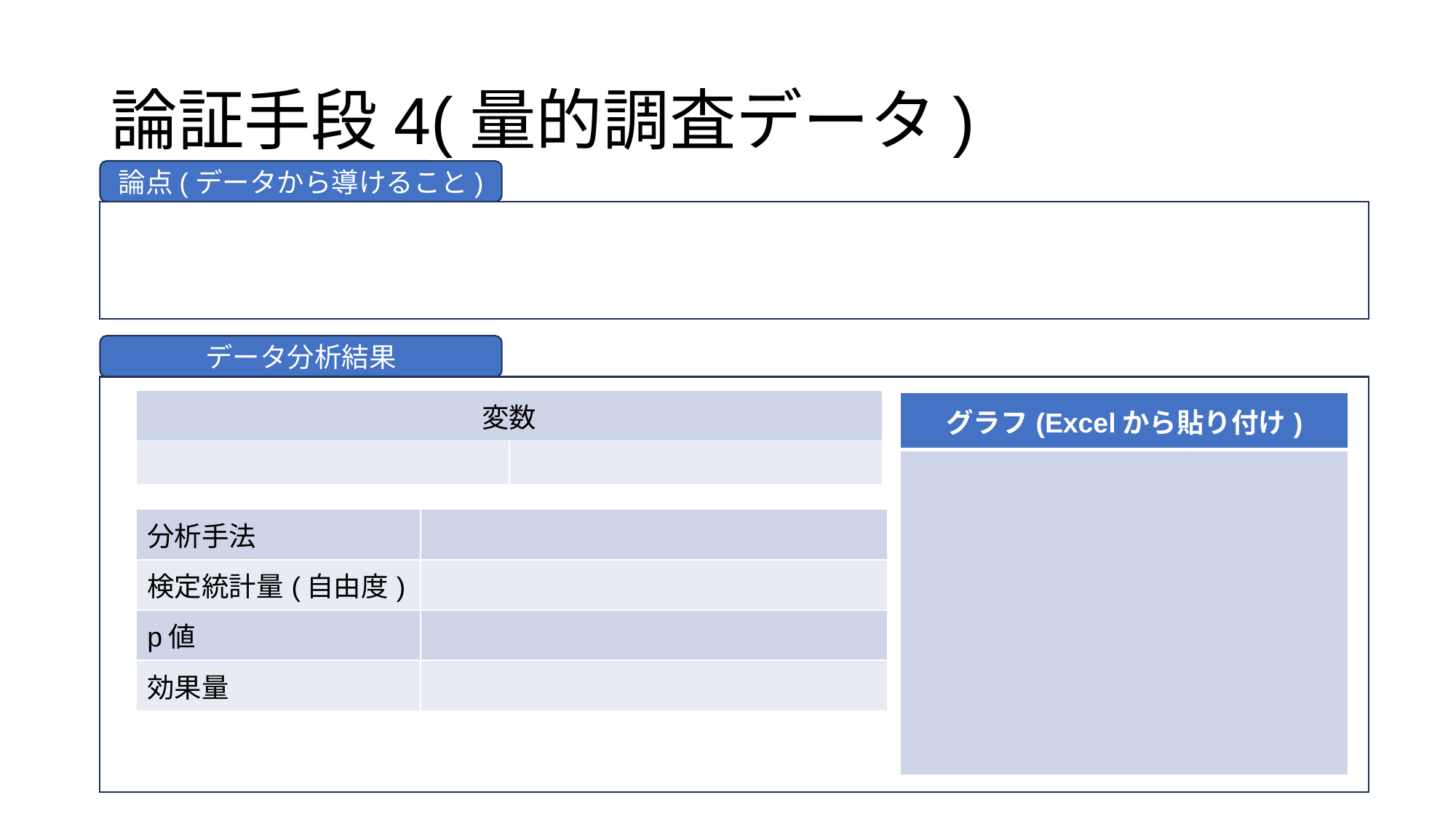

# 論証手段4(量的調査データ)
論点(データから導けること)

データ分析結果

| 変数 |  |
| --- | --- |
|  |  |
| グラフ(Excelから貼り付け) |
| --- |
|  |
| 分析手法 |  |
| --- | --- |
| 検定統計量(自由度) |  |
| p値 |  |
| 効果量 |  |